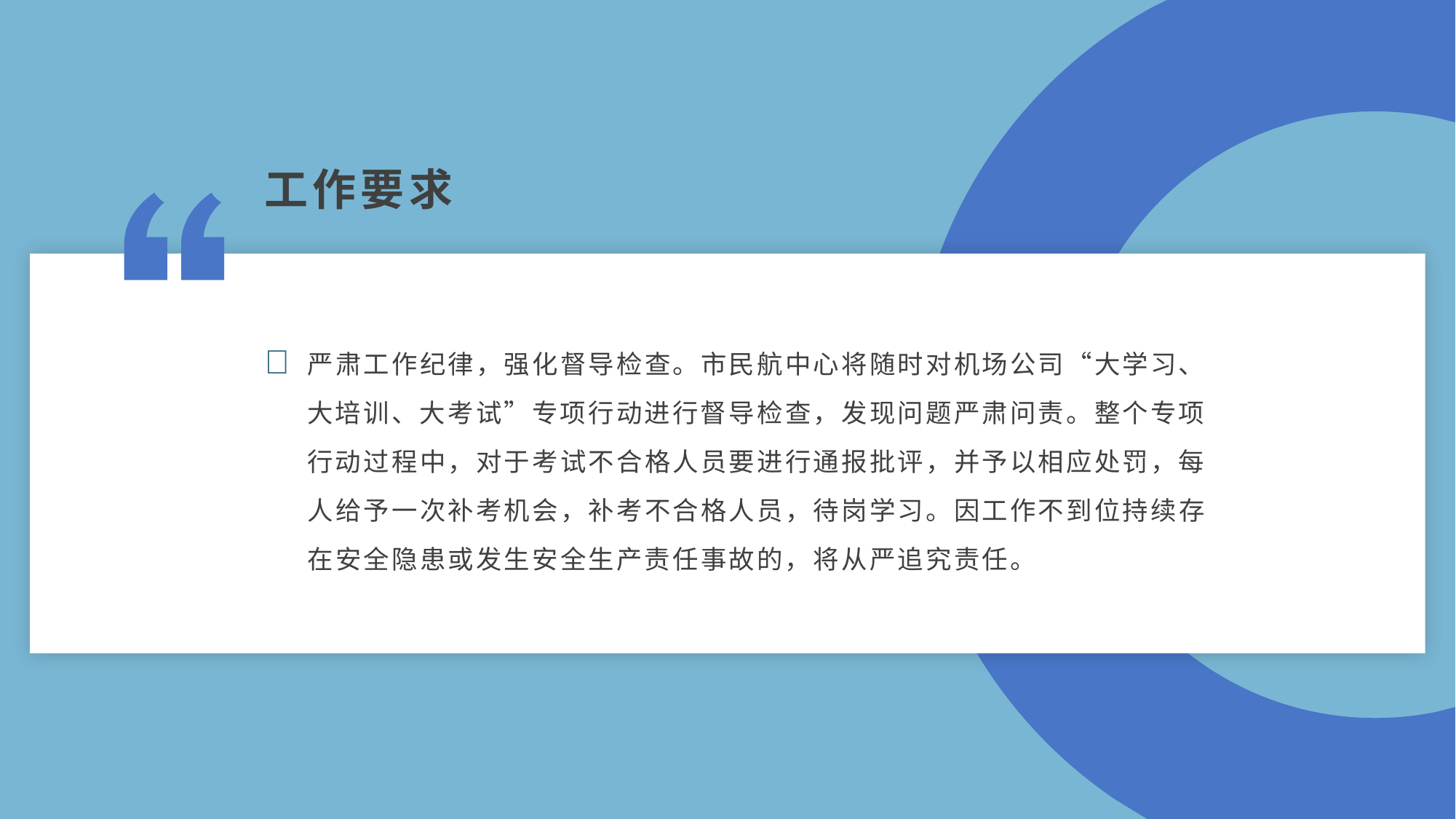

工作要求

严肃工作纪律，强化督导检查。市民航中心将随时对机场公司“大学习、大培训、大考试”专项行动进行督导检查，发现问题严肃问责。整个专项行动过程中，对于考试不合格人员要进行通报批评，并予以相应处罚，每人给予一次补考机会，补考不合格人员，待岗学习。因工作不到位持续存在安全隐患或发生安全生产责任事故的，将从严追究责任。